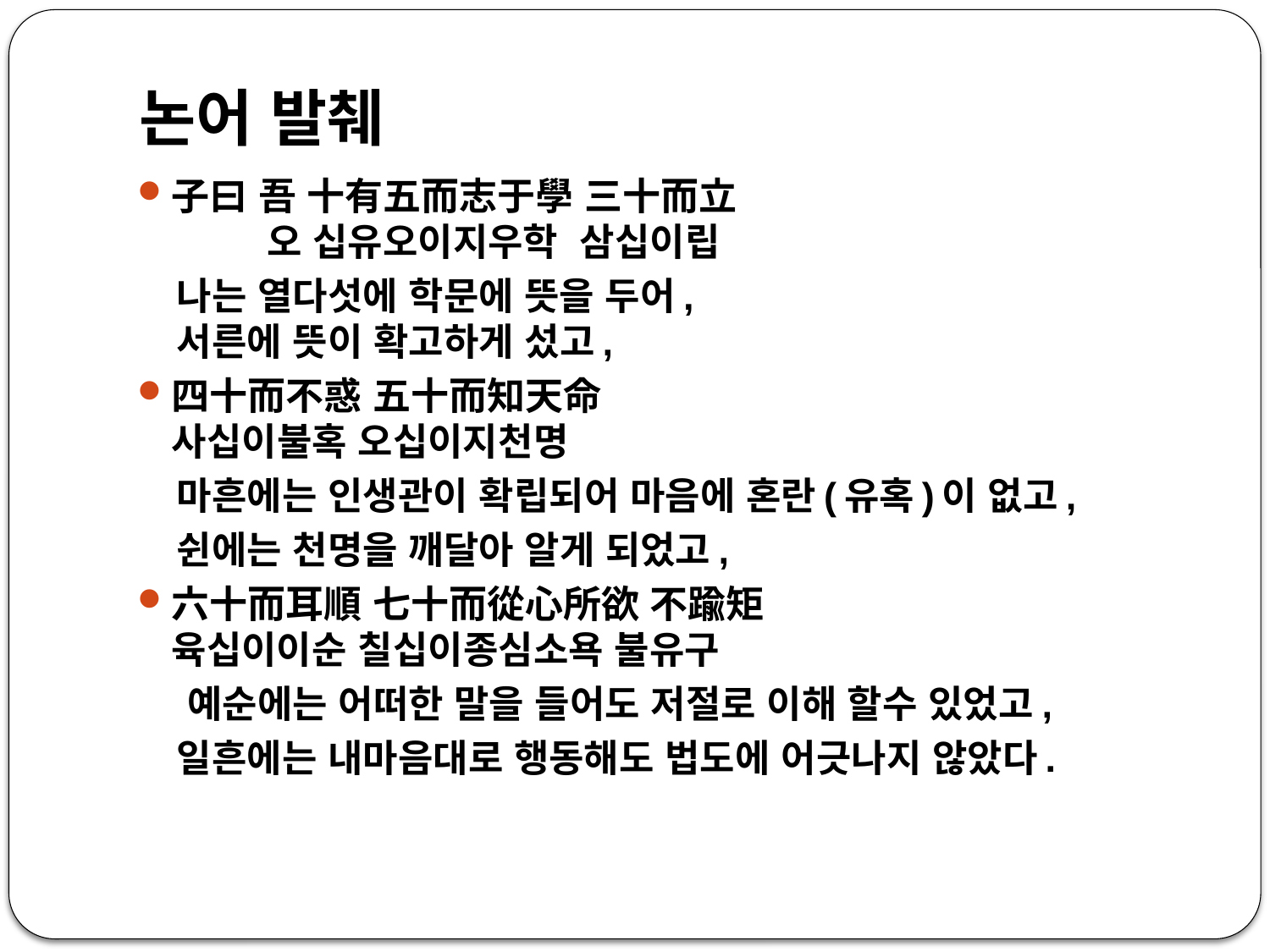

# 논어 발췌
子曰 吾 十有五而志于學 三十而立
         오 십유오이지우학  삼십이립
   나는 열다섯에 학문에 뜻을 두어,
   서른에 뜻이 확고하게 섰고,
四十而不惑 五十而知天命
사십이불혹 오십이지천명
   마흔에는 인생관이 확립되어 마음에 혼란(유혹)이 없고,
   쉰에는 천명을 깨달아 알게 되었고,
六十而耳順 七十而從心所欲 不踰矩
육십이이순 칠십이종심소욕 불유구
    예순에는 어떠한 말을 들어도 저절로 이해 할수 있었고,
   일흔에는 내마음대로 행동해도 법도에 어긋나지 않았다.